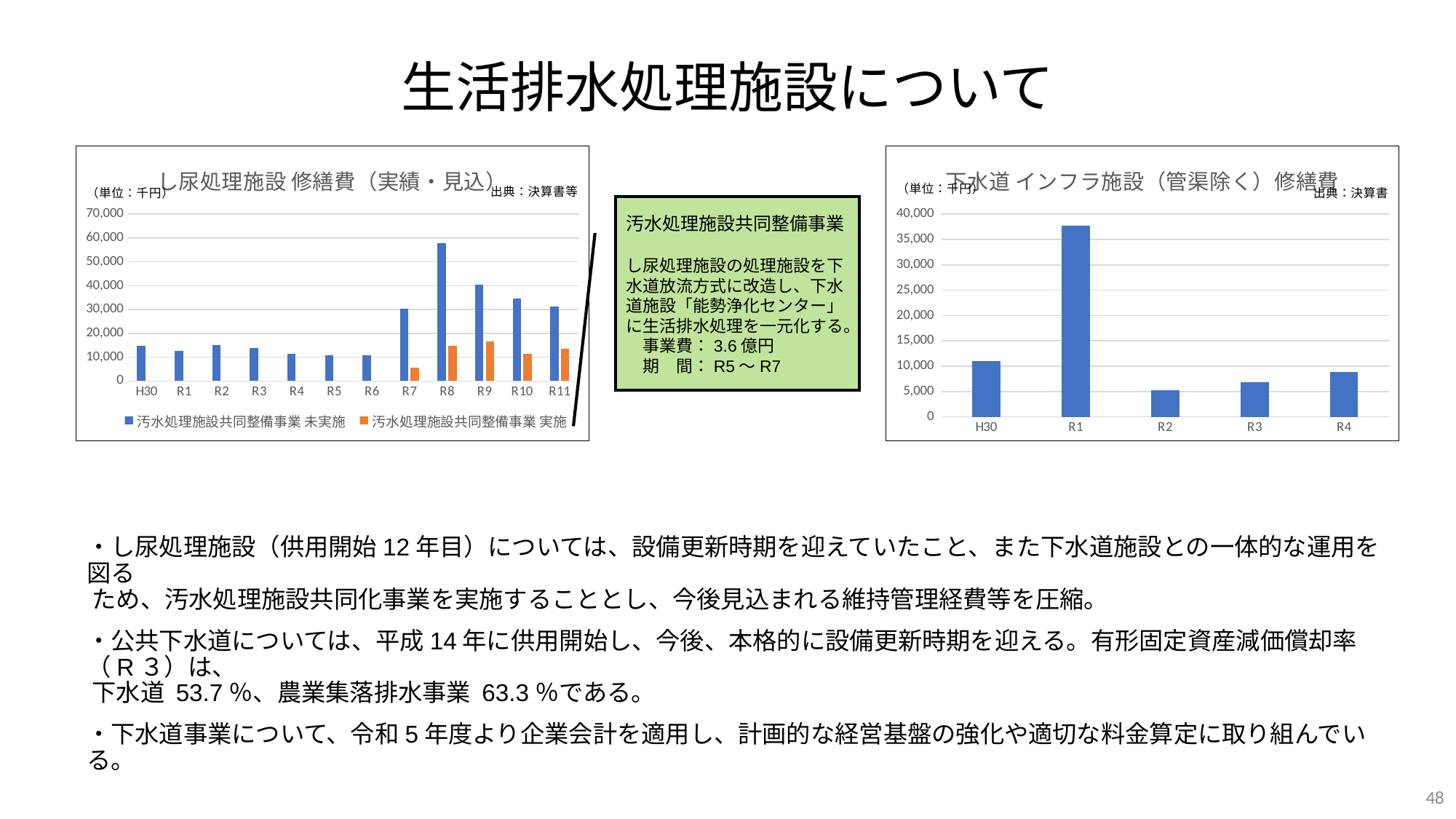

# 生活排水処理施設について

### Chart: 下水道 インフラ施設（管渠除く）修繕費

| Category | 下水道 インフラ施設（管渠除く）修繕費 |
|---|---|
| H30 | 10943.0 |
| R1 | 37671.0 |
| R2 | 5293.0 |
| R3 | 6805.0 |
| R4 | 8785.0 |

### Chart: し尿処理施設 修繕費（実績・見込）

| Category | 汚水処理施設共同整備事業 未実施 | 汚水処理施設共同整備事業 実施 |
|---|---|---|
| H30 | 14742.0 | None |
| R1 | 12539.0 | None |
| R2 | 15046.0 | None |
| R3 | 13924.0 | None |
| R4 | 11398.0 | None |
| R5 | 10748.0 | None |
| R6 | 10748.0 | None |
| R7 | 30342.0 | 5555.0 |
| R8 | 57781.0 | 14731.0 |
| R9 | 40561.0 | 16501.0 |
| R10 | 34547.0 | 11329.0 |
| R11 | 31357.0 | 13423.0 |
汚水処理施設共同整備事業

し尿処理施設の処理施設を下水道放流方式に改造し、下水道施設「能勢浄化センター」に生活排水処理を一元化する。
　事業費：3.6億円
　期　間：R5～R7
・し尿処理施設（供用開始12年目）については、設備更新時期を迎えていたこと、また下水道施設との一体的な運用を図る
 ため、汚水処理施設共同化事業を実施することとし、今後見込まれる維持管理経費等を圧縮。
・公共下水道については、平成14年に供用開始し、今後、本格的に設備更新時期を迎える。有形固定資産減価償却率（R３）は、
 下水道 53.7％、農業集落排水事業 63.3％である。
・下水道事業について、令和5年度より企業会計を適用し、計画的な経営基盤の強化や適切な料金算定に取り組んでいる。
48